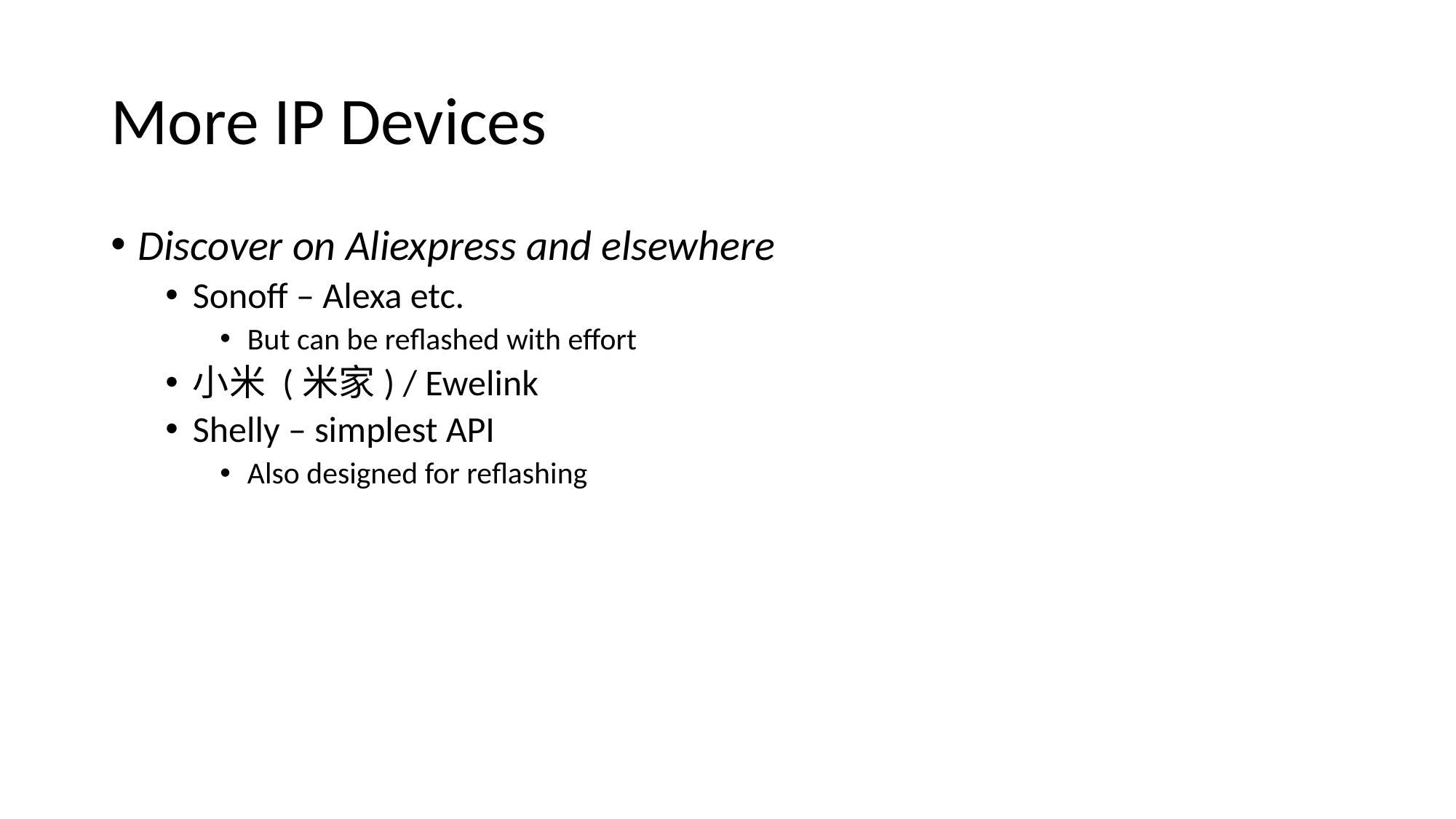

# More IP Devices
Discover on Aliexpress and elsewhere
Sonoff – Alexa etc.
But can be reflashed with effort
小米 (米家) / Ewelink
Shelly – simplest API
Also designed for reflashing